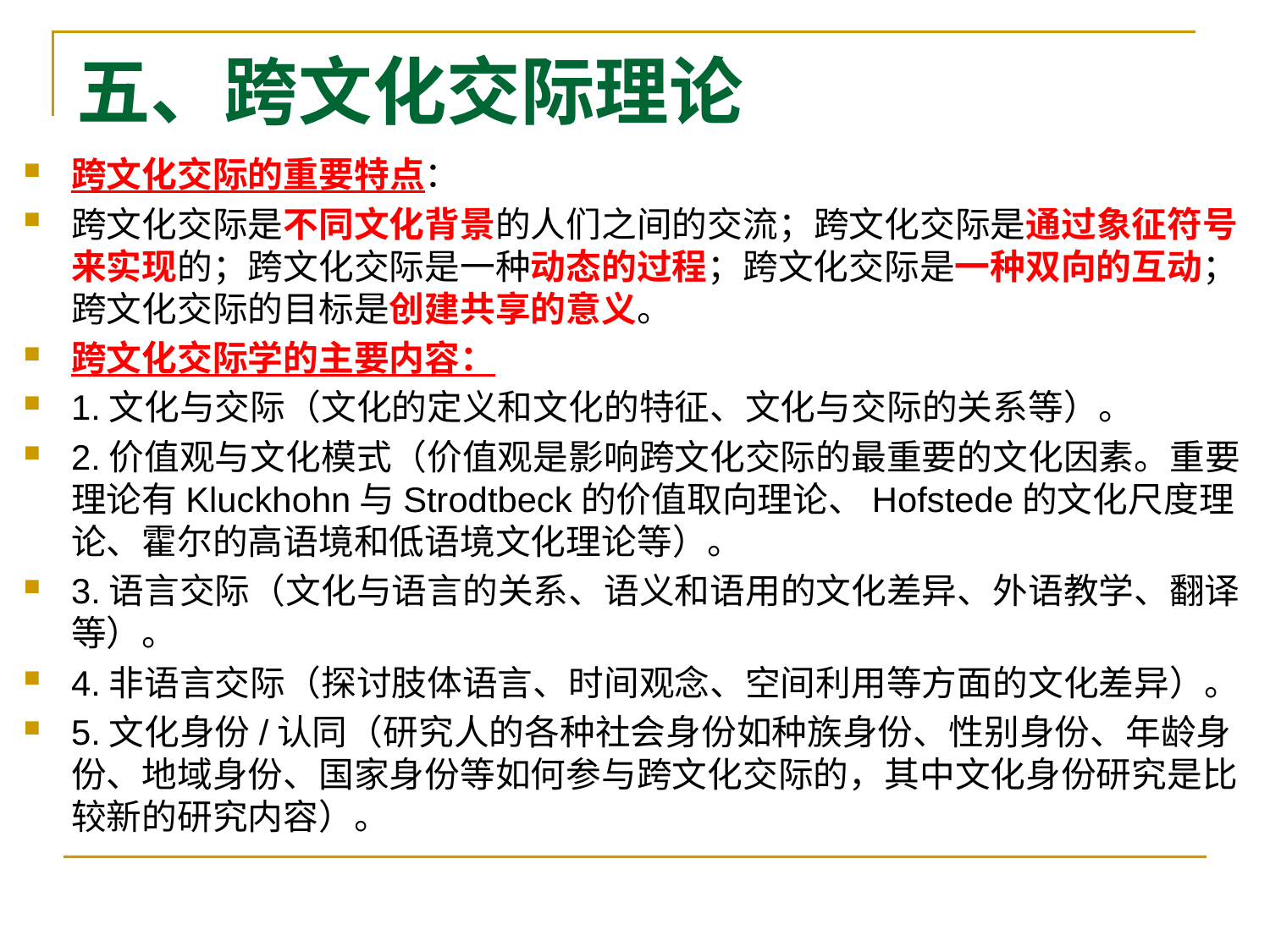

# 五、跨文化交际理论
跨文化交际的重要特点：
跨文化交际是不同文化背景的人们之间的交流；跨文化交际是通过象征符号来实现的；跨文化交际是一种动态的过程；跨文化交际是一种双向的互动；跨文化交际的目标是创建共享的意义。
跨文化交际学的主要内容：
1.文化与交际（文化的定义和文化的特征、文化与交际的关系等）。
2.价值观与文化模式（价值观是影响跨文化交际的最重要的文化因素。重要理论有Kluckhohn与Strodtbeck的价值取向理论、Hofstede的文化尺度理论、霍尔的高语境和低语境文化理论等）。
3.语言交际（文化与语言的关系、语义和语用的文化差异、外语教学、翻译等）。
4.非语言交际（探讨肢体语言、时间观念、空间利用等方面的文化差异）。
5.文化身份/认同（研究人的各种社会身份如种族身份、性别身份、年龄身份、地域身份、国家身份等如何参与跨文化交际的，其中文化身份研究是比较新的研究内容）。